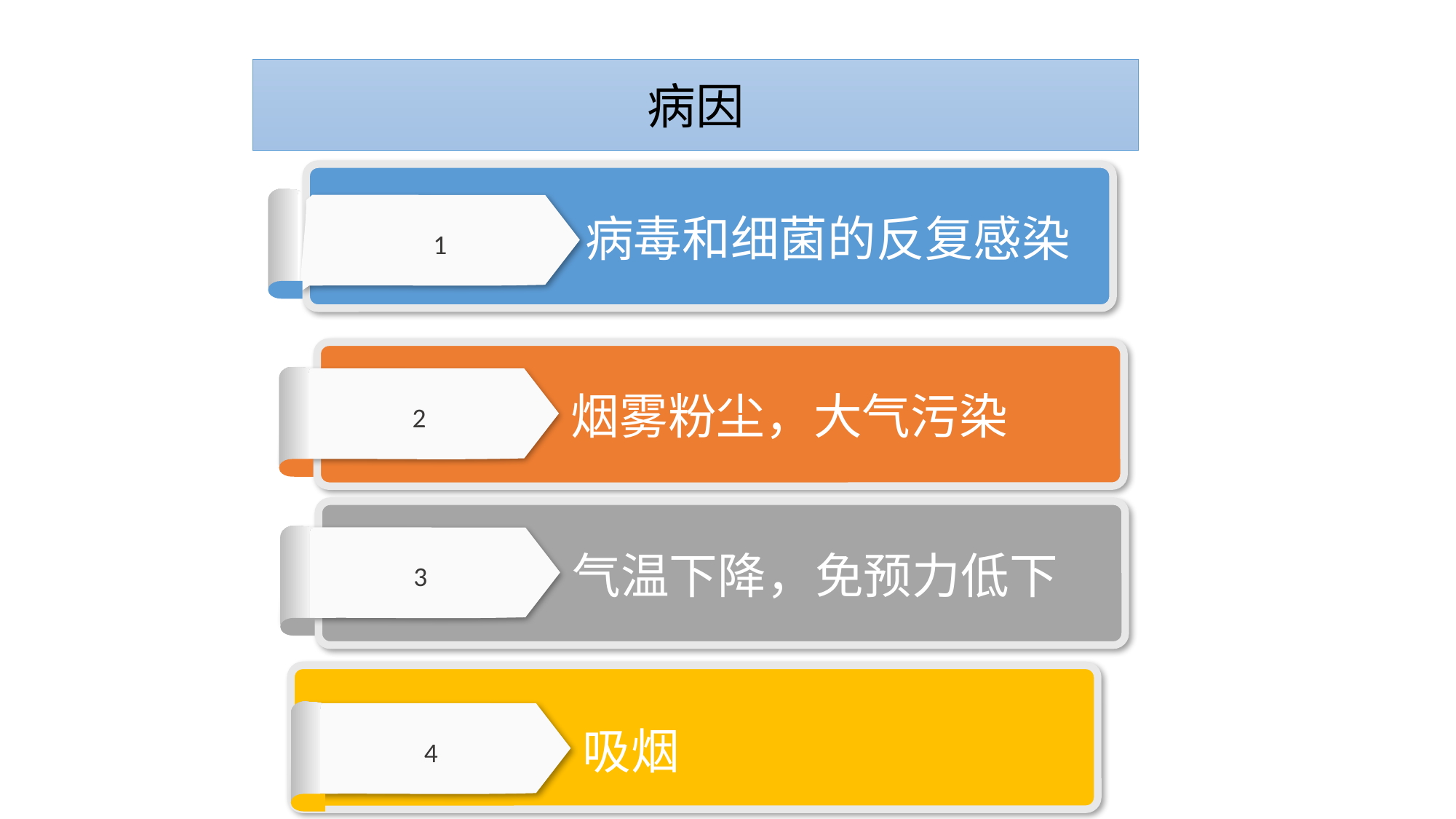

病因

  病毒和细菌的反复感染

1

烟雾粉尘，大气污染

2

气温下降，免预力低下

3

吸烟

4